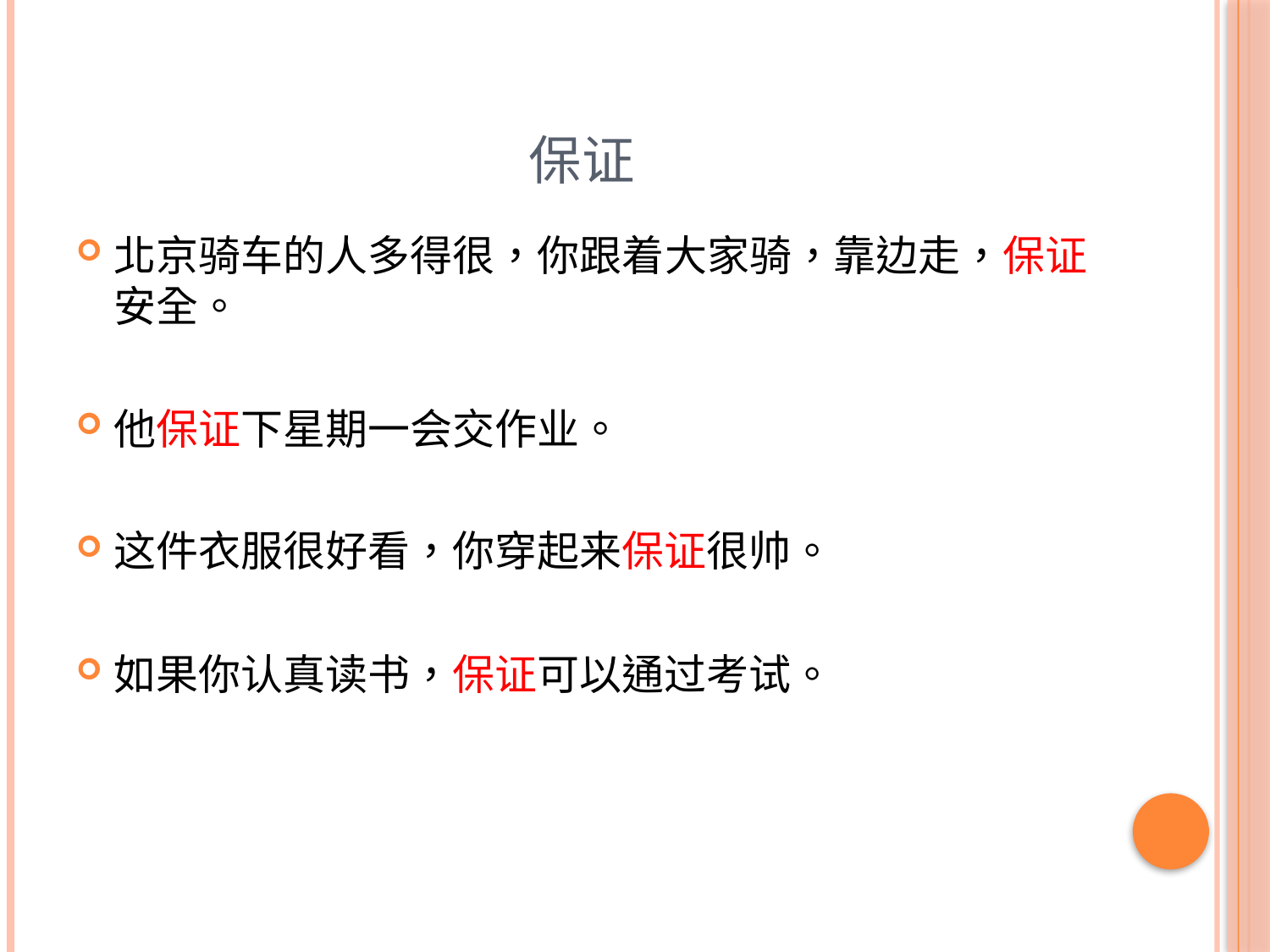

# 保证
北京骑车的人多得很，你跟着大家骑，靠边走，保证安全。

他保证下星期一会交作业。

这件衣服很好看，你穿起来保证很帅。

如果你认真读书，保证可以通过考试。